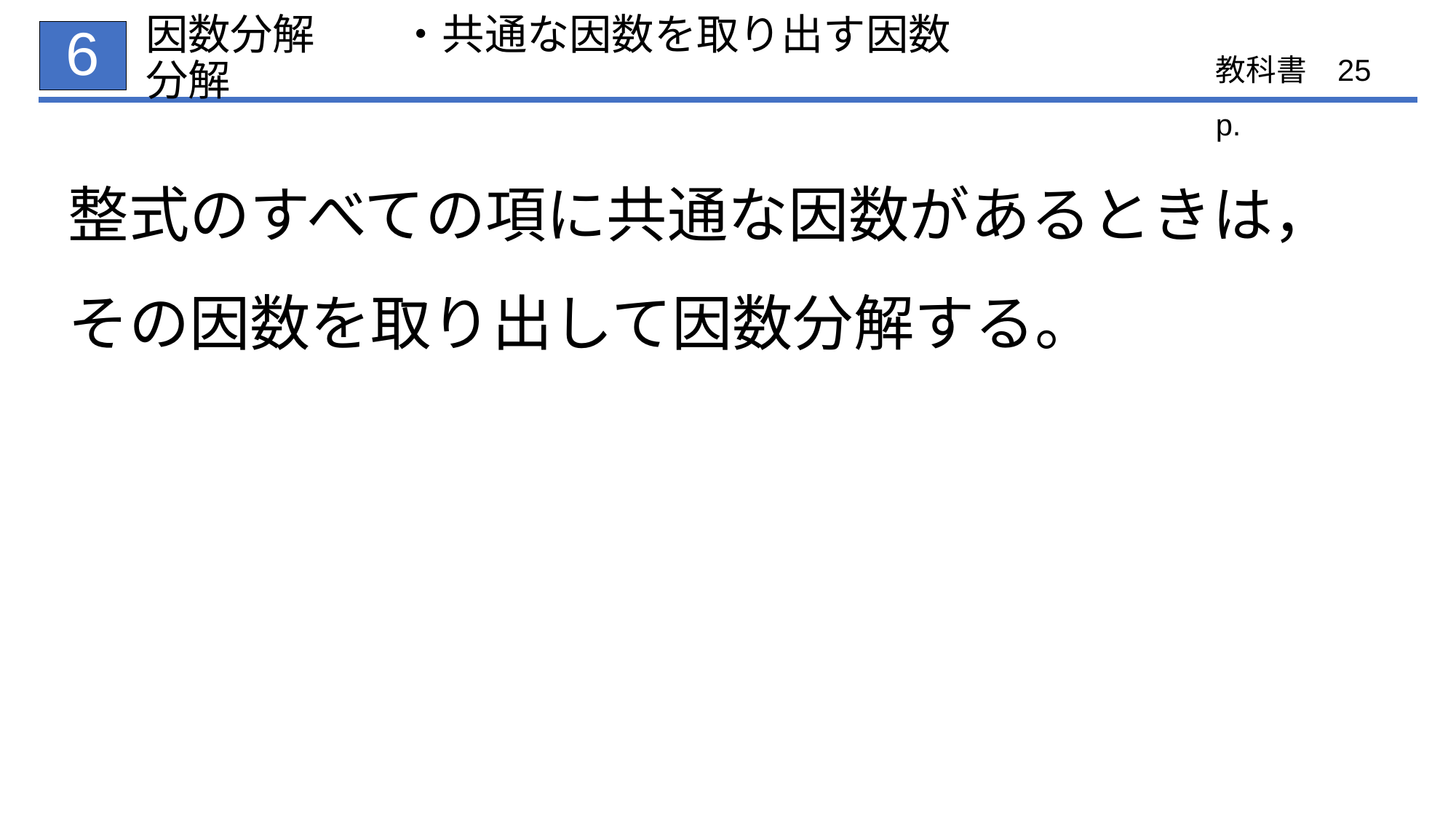

6
# 因数分解　　・共通な因数を取り出す因数分解
25
整式のすべての項に共通な因数があるときは，
その因数を取り出して因数分解する。